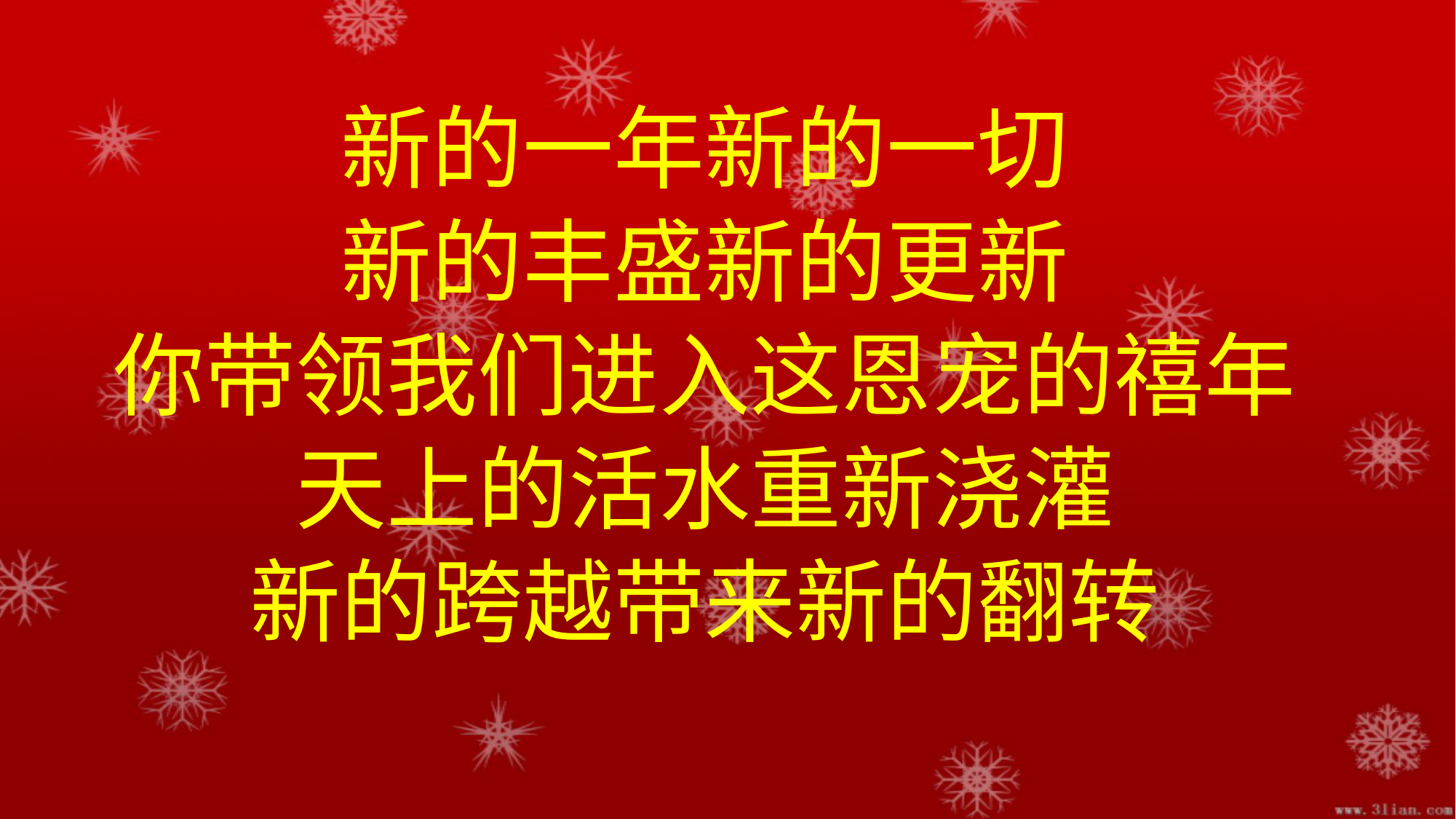

新的一年新的一切
新的丰盛新的更新
你带领我们进入这恩宠的禧年
天上的活水重新浇灌
新的跨越带来新的翻转